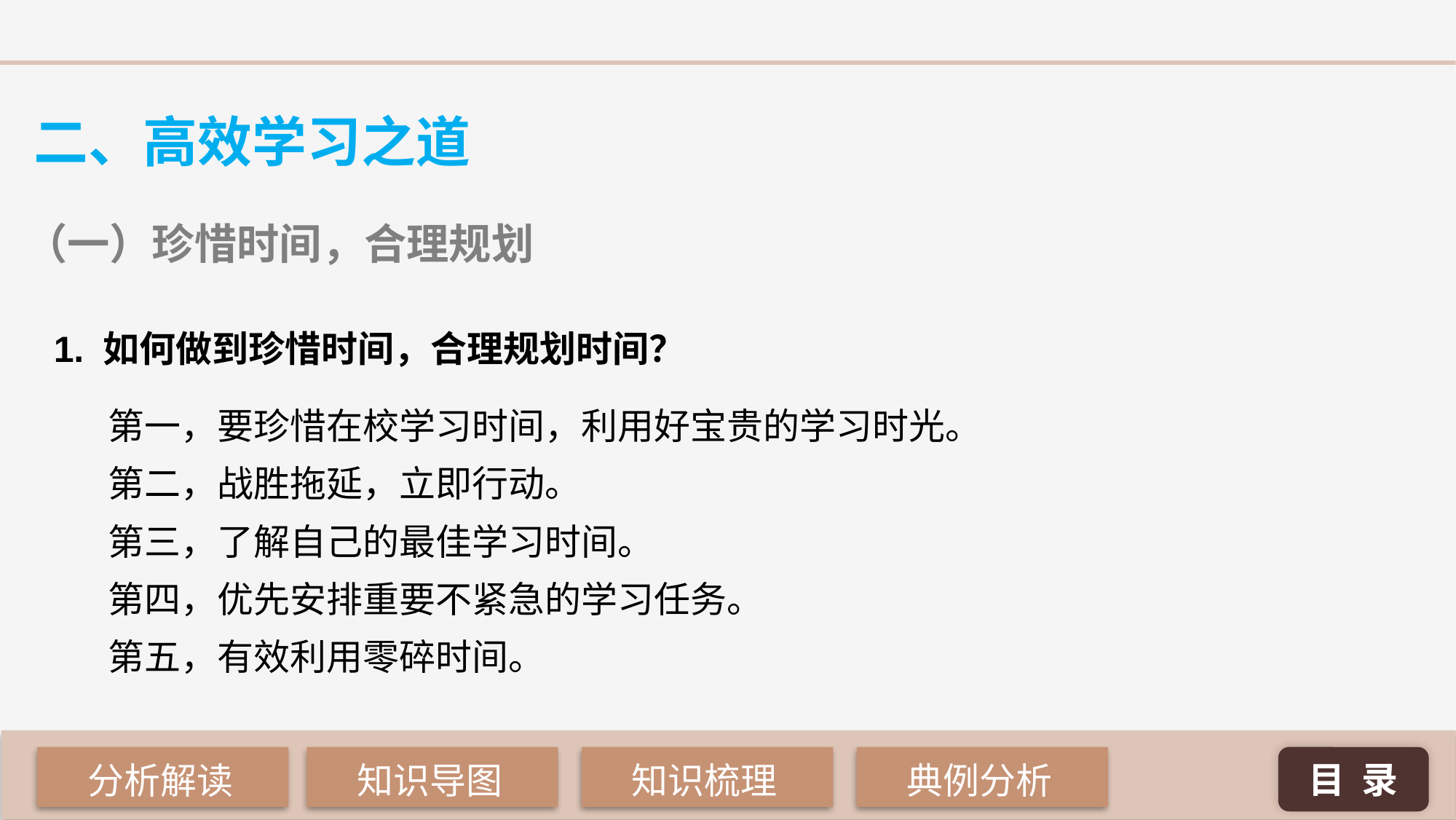

二、高效学习之道
（一）珍惜时间，合理规划
1. 如何做到珍惜时间，合理规划时间？
第一，要珍惜在校学习时间，利用好宝贵的学习时光。
第二，战胜拖延，立即行动。
第三，了解自己的最佳学习时间。
第四，优先安排重要不紧急的学习任务。
第五，有效利用零碎时间。